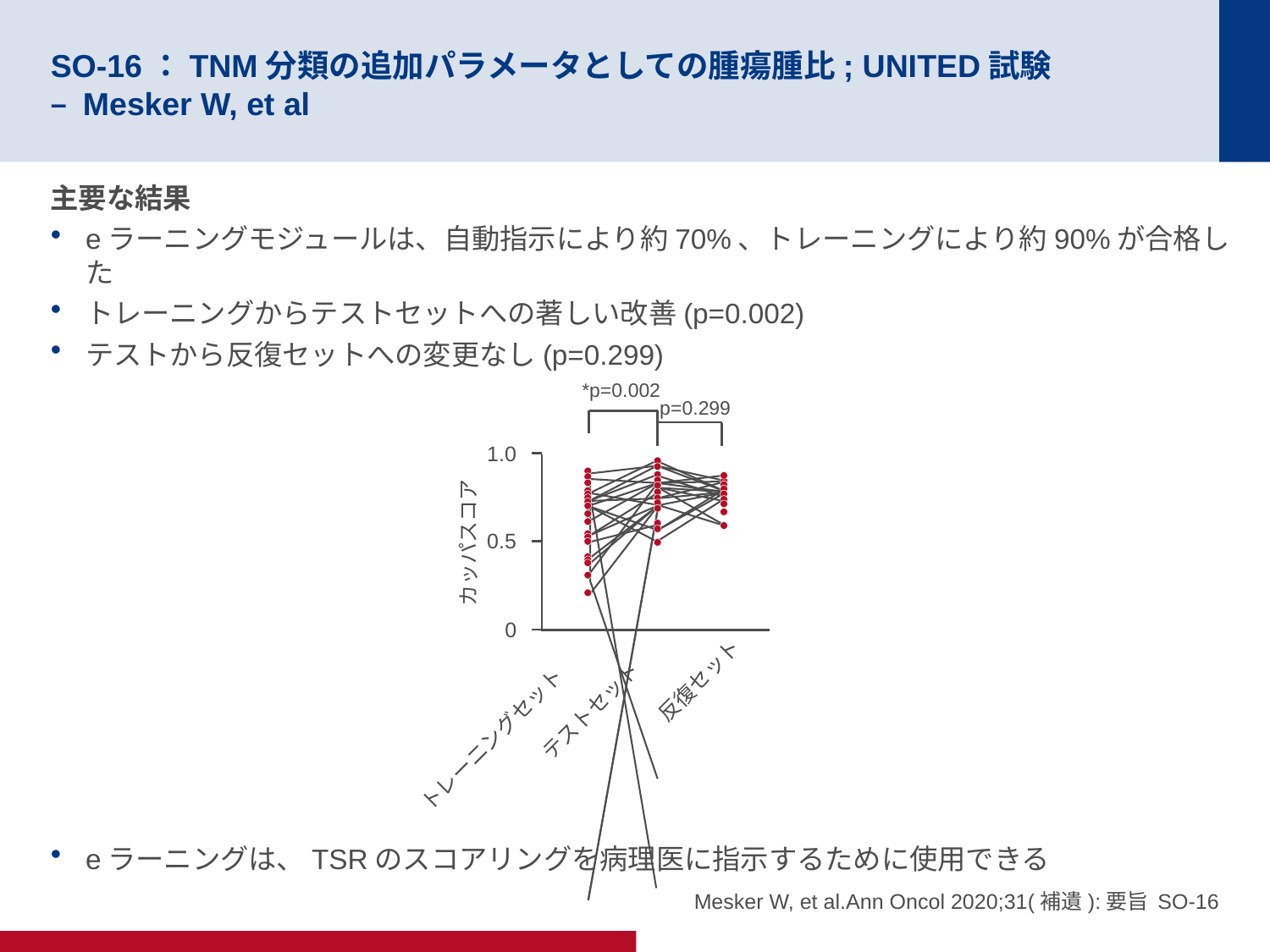

# SO-16：TNM分類の追加パラメータとしての腫瘍腫比; UNITED試験 – Mesker W, et al
主要な結果
eラーニングモジュールは、自動指示により約70%、トレーニングにより約90%が合格した
トレーニングからテストセットへの著しい改善(p=0.002)
テストから反復セットへの変更なし(p=0.299)

eラーニングは、TSRのスコアリングを病理医に指示するために使用できる

*p=0.002
p=0.299
1.0

0.5

カッパスコア

0
反復セット
テストセット
トレーニングセット
Mesker W, et al.Ann Oncol 2020;31(補遺):要旨 SO-16